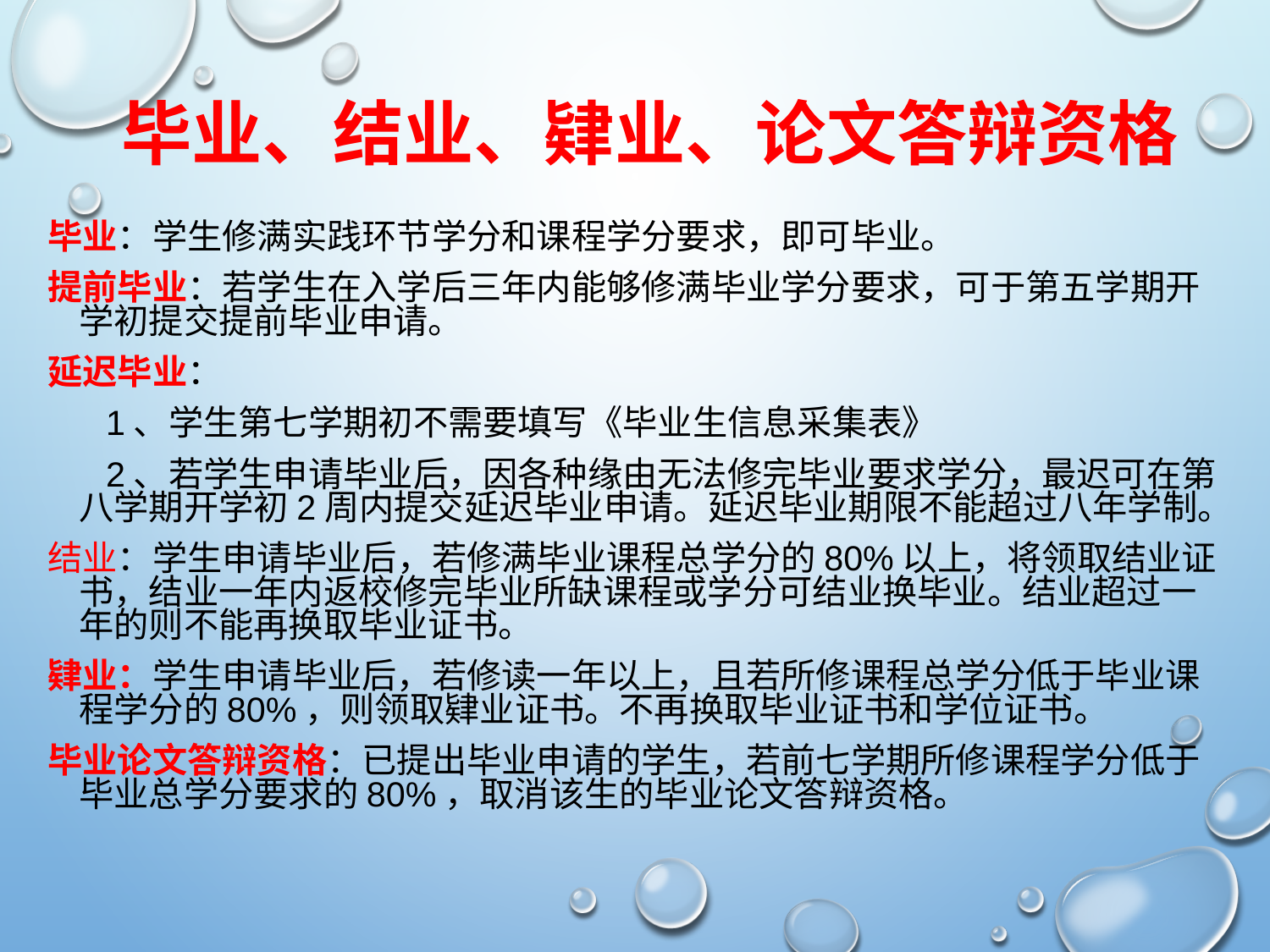

# 毕业、结业、肄业、论文答辩资格
毕业：学生修满实践环节学分和课程学分要求，即可毕业。
提前毕业：若学生在入学后三年内能够修满毕业学分要求，可于第五学期开学初提交提前毕业申请。
延迟毕业：
      1、学生第七学期初不需要填写《毕业生信息采集表》
      2、若学生申请毕业后，因各种缘由无法修完毕业要求学分，最迟可在第八学期开学初2周内提交延迟毕业申请。延迟毕业期限不能超过八年学制。
结业：学生申请毕业后，若修满毕业课程总学分的80%以上，将领取结业证书，结业一年内返校修完毕业所缺课程或学分可结业换毕业。结业超过一年的则不能再换取毕业证书。
肄业：学生申请毕业后，若修读一年以上，且若所修课程总学分低于毕业课程学分的80%，则领取肄业证书。不再换取毕业证书和学位证书。
毕业论文答辩资格：已提出毕业申请的学生，若前七学期所修课程学分低于毕业总学分要求的80%，取消该生的毕业论文答辩资格。